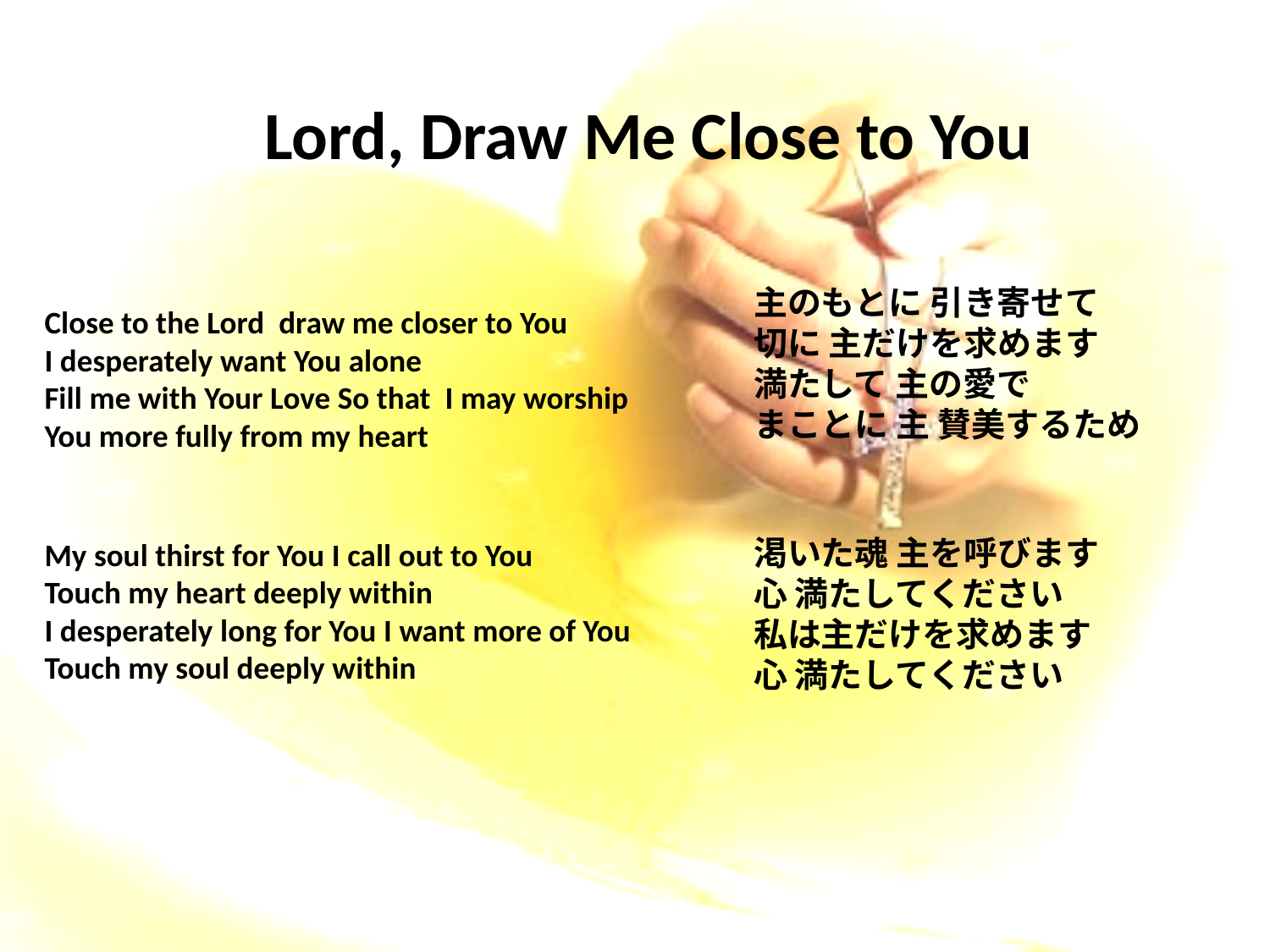

# Lord, Draw Me Close to You
主のもとに 引き寄せて
切に 主だけを求めます
満たして 主の愛で
まことに 主 賛美するため
渇いた魂 主を呼びます
心 満たしてください
私は主だけを求めます
心 満たしてください
Close to the Lord  draw me closer to You
I desperately want You alone
Fill me with Your Love So that  I may worship
You more fully from my heart
My soul thirst for You I call out to You
Touch my heart deeply within
I desperately long for You I want more of You
Touch my soul deeply within